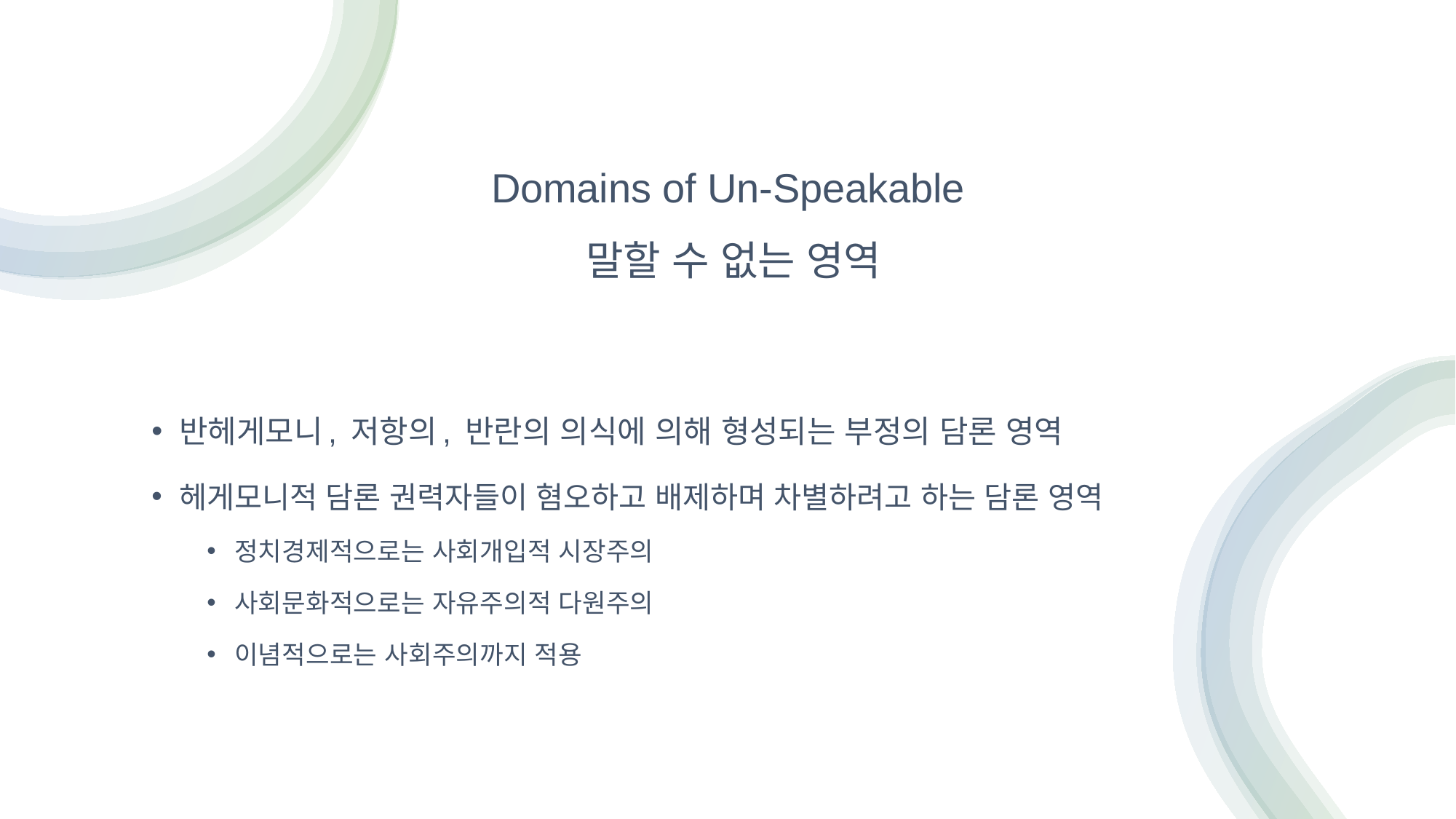

# Domains of Un-Speakable 말할 수 없는 영역
반헤게모니, 저항의, 반란의 의식에 의해 형성되는 부정의 담론 영역
헤게모니적 담론 권력자들이 혐오하고 배제하며 차별하려고 하는 담론 영역
정치경제적으로는 사회개입적 시장주의
사회문화적으로는 자유주의적 다원주의
이념적으로는 사회주의까지 적용